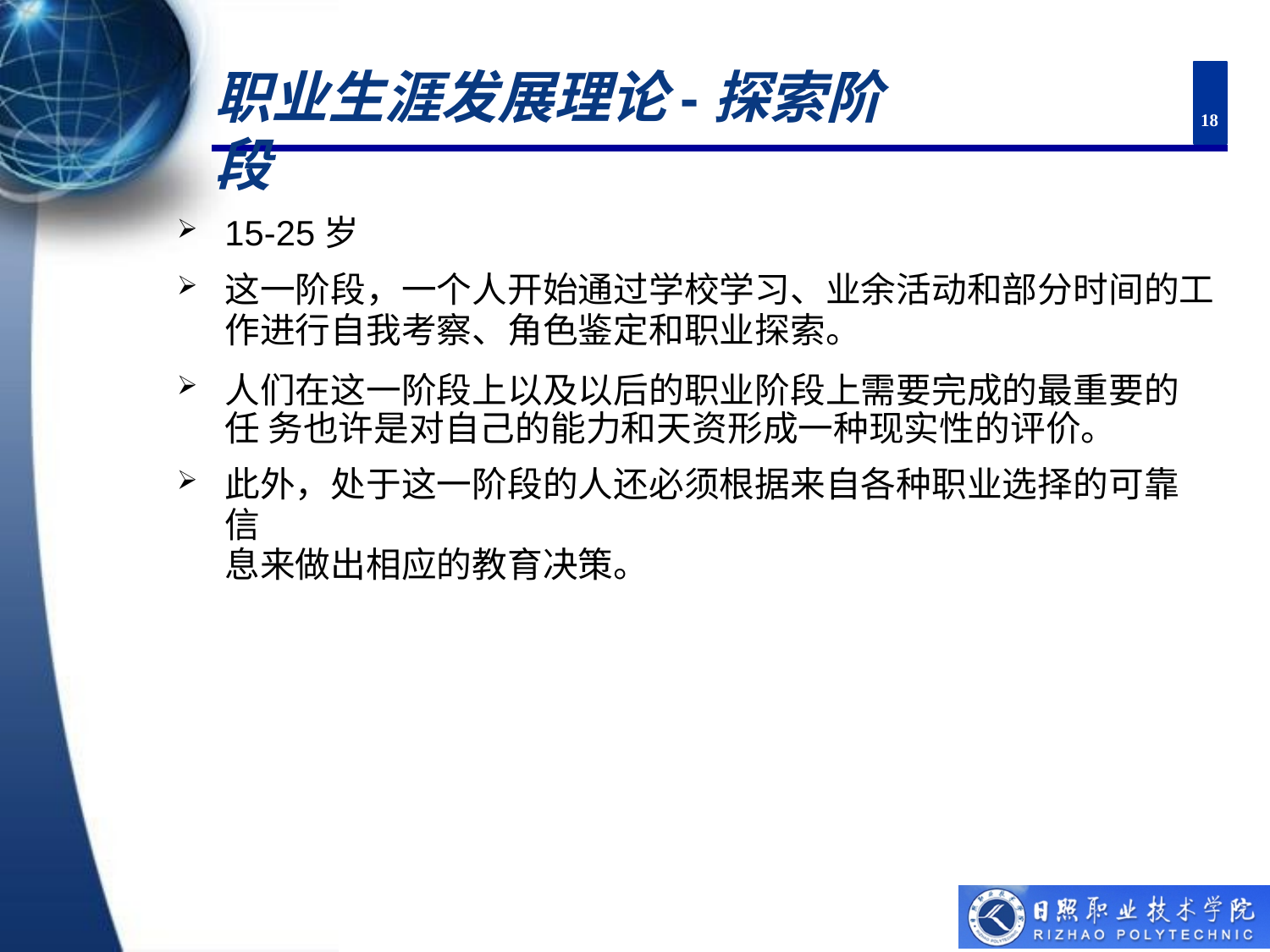

# 职业生涯发展理论-探索阶段
18
15-25岁
这一阶段，一个人开始通过学校学习、业余活动和部分时间的工
作进行自我考察、角色鉴定和职业探索。
人们在这一阶段上以及以后的职业阶段上需要完成的最重要的任 务也许是对自己的能力和天资形成一种现实性的评价。
此外，处于这一阶段的人还必须根据来自各种职业选择的可靠信
息来做出相应的教育决策。